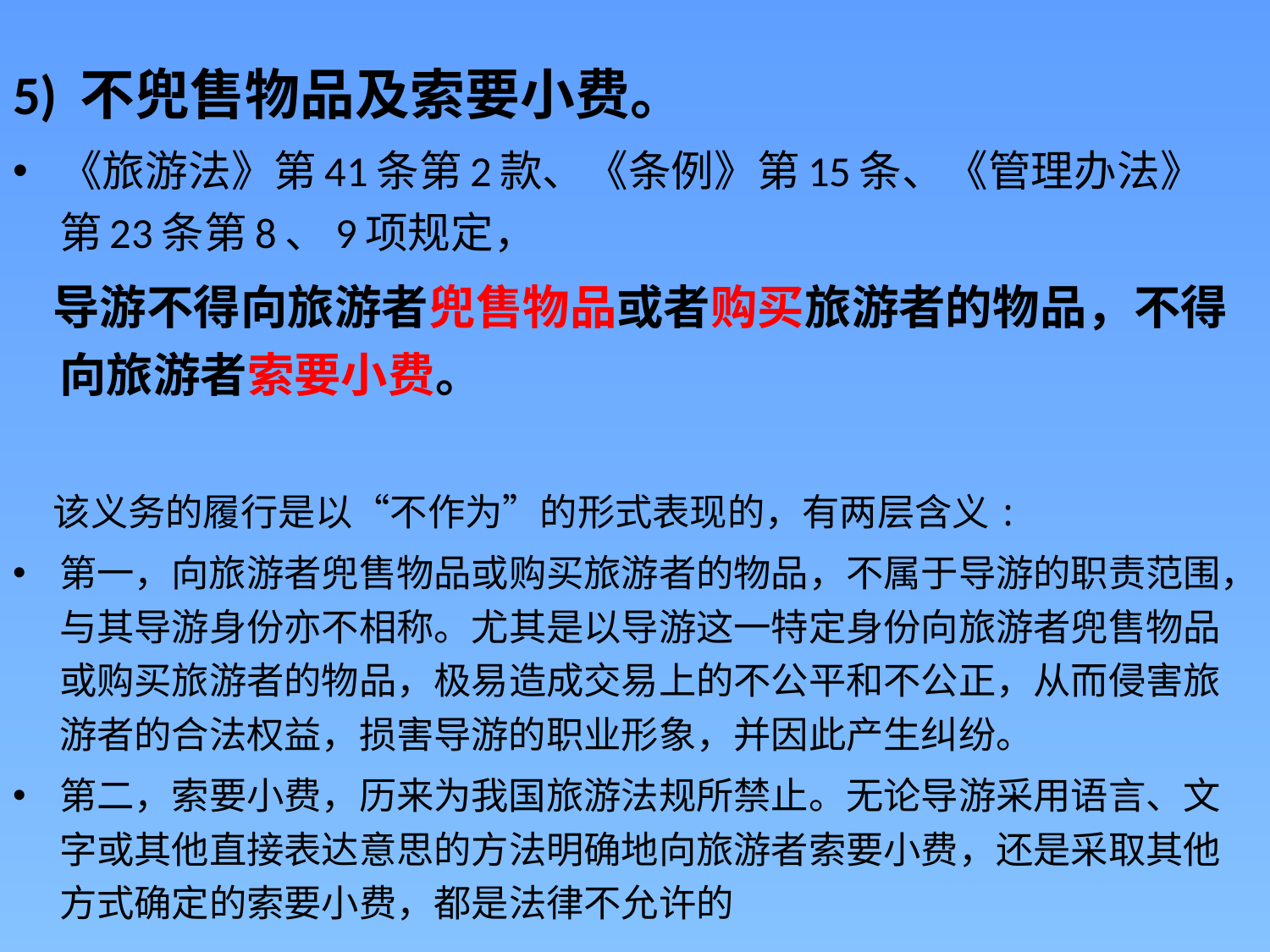

5) 不兜售物品及索要小费。
《旅游法》第41条第2款、《条例》第15条、《管理办法》第23条第8、9项规定，
   导游不得向旅游者兜售物品或者购买旅游者的物品，不得向旅游者索要小费。

    该义务的履行是以“不作为”的形式表现的，有两层含义:
第一，向旅游者兜售物品或购买旅游者的物品，不属于导游的职责范围，与其导游身份亦不相称。尤其是以导游这一特定身份向旅游者兜售物品或购买旅游者的物品，极易造成交易上的不公平和不公正，从而侵害旅游者的合法权益，损害导游的职业形象，并因此产生纠纷。
第二，索要小费，历来为我国旅游法规所禁止。无论导游采用语言、文字或其他直接表达意思的方法明确地向旅游者索要小费，还是采取其他方式确定的索要小费，都是法律不允许的